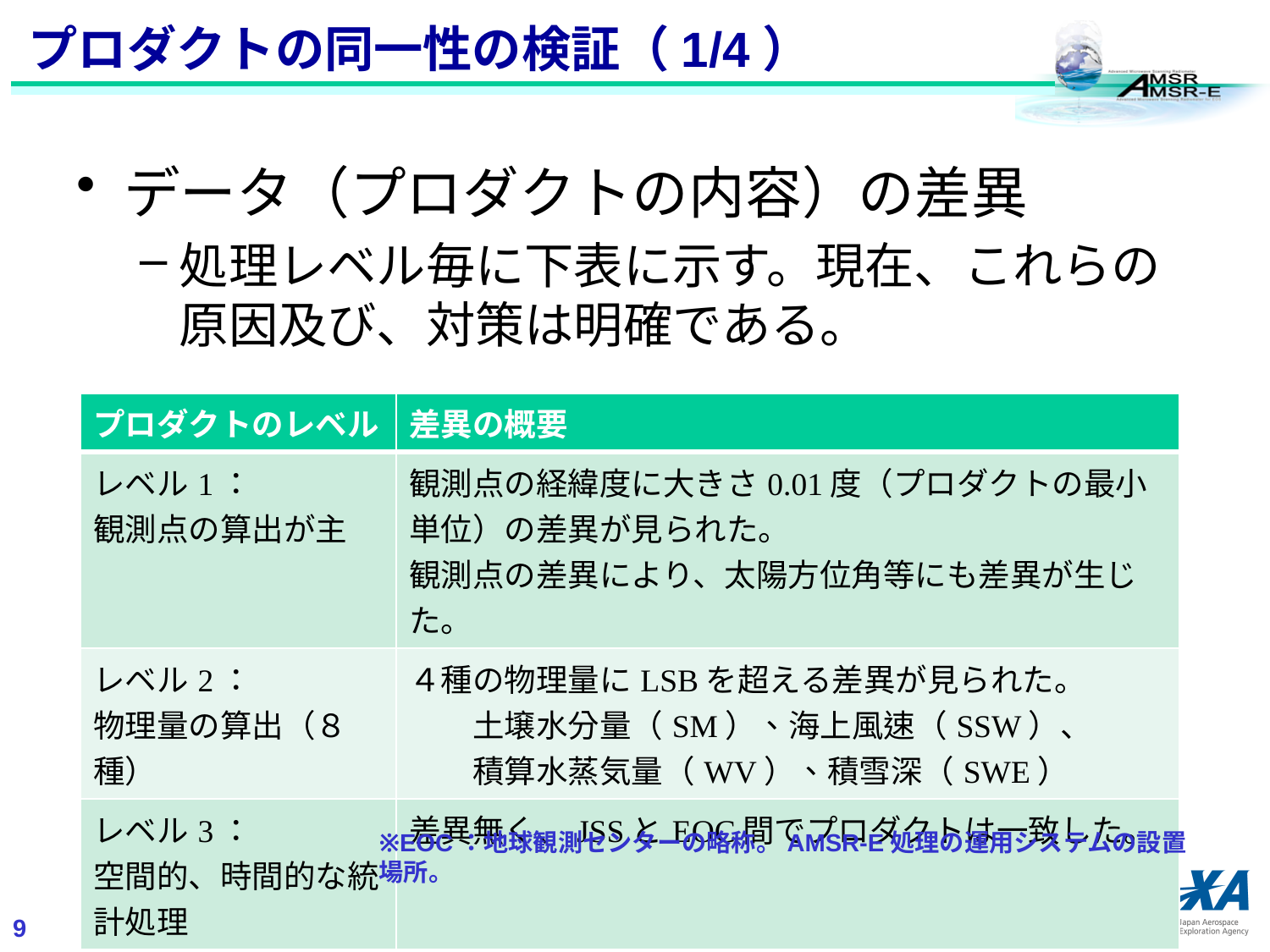

プロダクトの同一性の検証（1/4）
データ（プロダクトの内容）の差異
処理レベル毎に下表に示す。現在、これらの原因及び、対策は明確である。
| プロダクトのレベル | 差異の概要 |
| --- | --- |
| レベル1： 観測点の算出が主 | 観測点の経緯度に大きさ0.01度（プロダクトの最小単位）の差異が見られた。 観測点の差異により、太陽方位角等にも差異が生じた。 |
| レベル2： 物理量の算出（８種） | ４種の物理量にLSBを超える差異が見られた。 　　土壌水分量（SM）、海上風速（SSW）、 　　積算水蒸気量（WV）、積雪深（SWE） |
| レベル3： 空間的、時間的な統計処理 | 差異無く、JSSとEOC間でプロダクトは一致した。 |
※EOC：地球観測センターの略称。AMSR-E処理の運用システムの設置場所。
9